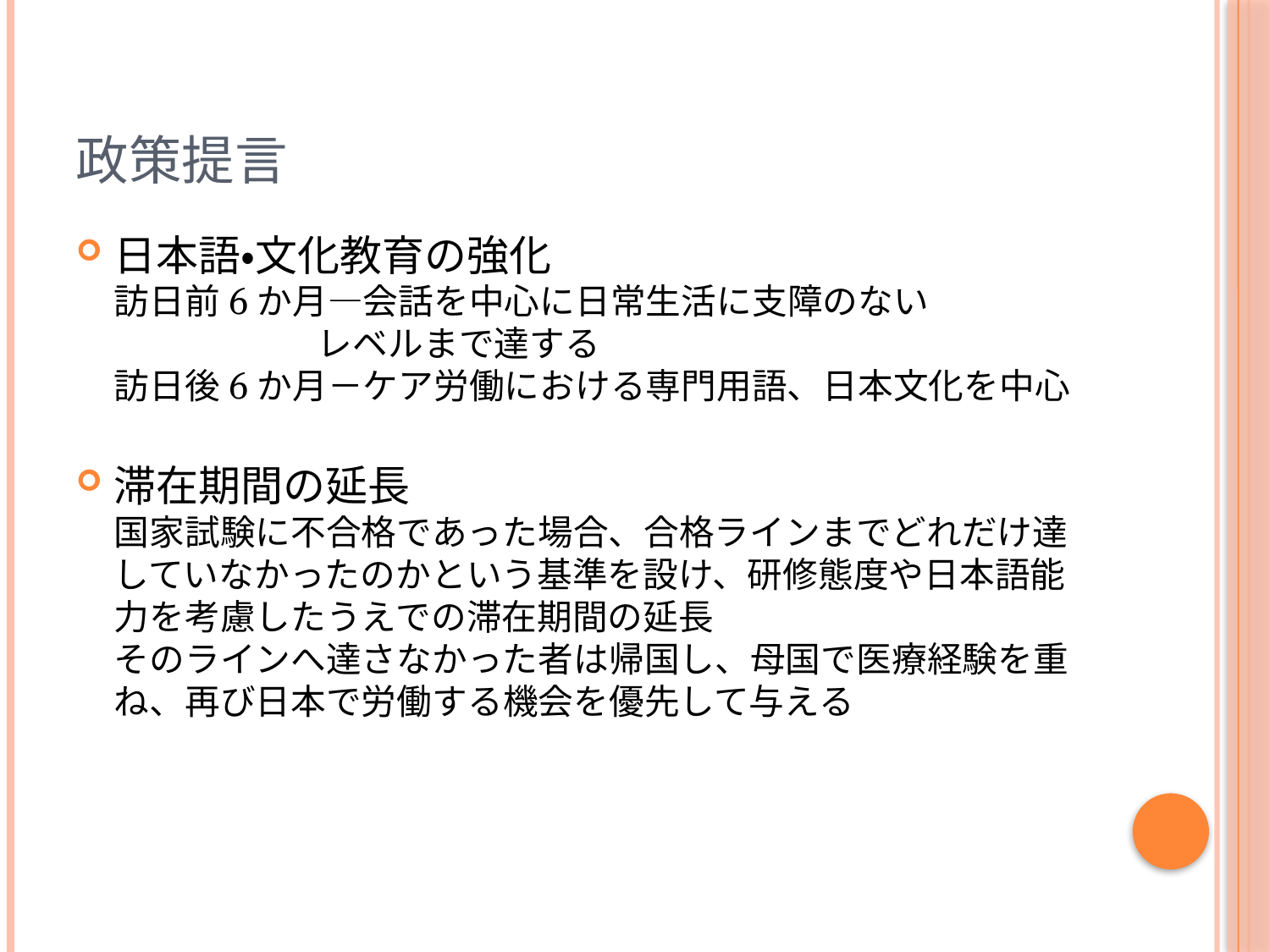

# 政策提言
日本語・文化教育の強化
訪日前6か月―会話を中心に日常生活に支障のない
                          レベルまで達する
訪日後6か月－ケア労働における専門用語、日本文化を中心
滞在期間の延長
国家試験に不合格であった場合、合格ラインまでどれだけ達していなかったのかという基準を設け、研修態度や日本語能力を考慮したうえでの滞在期間の延長
そのラインへ達さなかった者は帰国し、母国で医療経験を重ね、再び日本で労働する機会を優先して与える